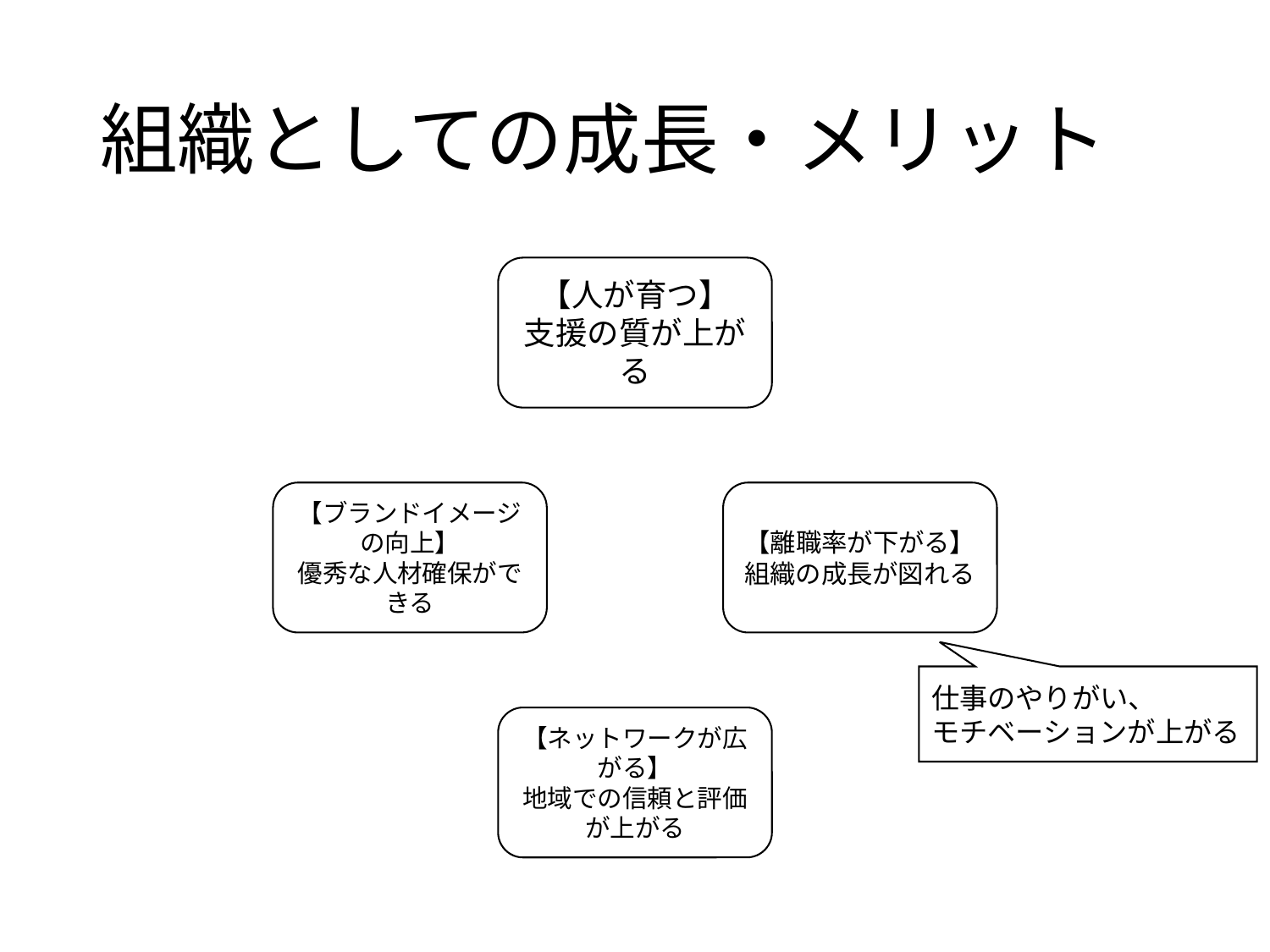

# 組織としての成長・メリット
【人が育つ】
支援の質が上がる
【離職率が下がる】
組織の成長が図れる
【ネットワークが広がる】
地域での信頼と評価が上がる
【ブランドイメージの向上】
優秀な人材確保ができる
仕事のやりがい、
モチベーションが上がる